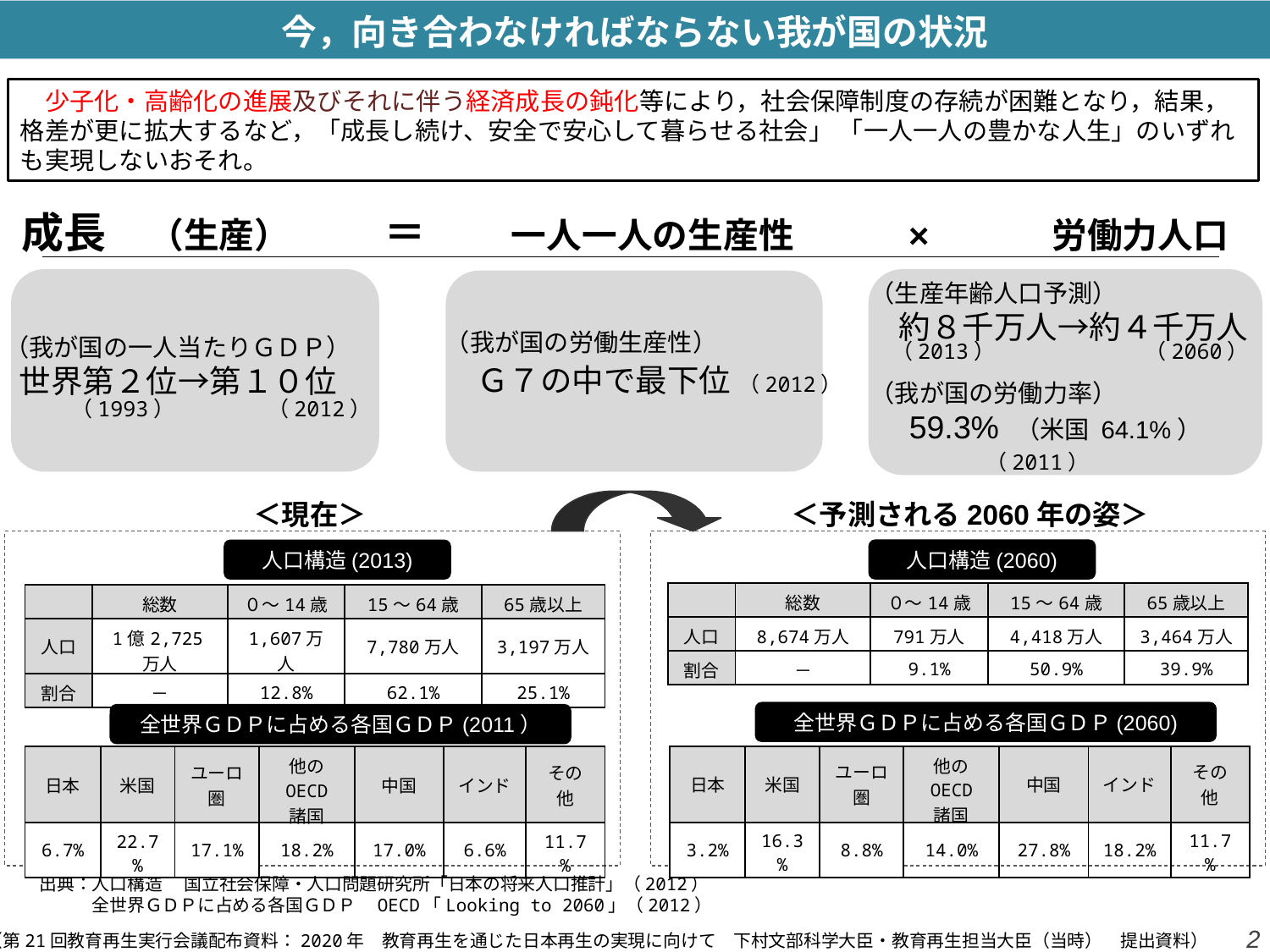

今，向き合わなければならない我が国の状況
　少子化・高齢化の進展及びそれに伴う経済成長の鈍化等により，社会保障制度の存続が困難となり，結果，格差が更に拡大するなど，「成長し続け、安全で安心して暮らせる社会」 「一人一人の豊かな人生」のいずれも実現しないおそれ。
　成長　（生産）　 　＝　　一人一人の生産性　　　×　　　 労働力人口

（生産年齢人口予測）
   約８千万人→約４千万人
（我が国の労働生産性）
　Ｇ７の中で最下位 （2012）
（我が国の一人当たりＧＤＰ）
 世界第２位→第１０位
（2013）
（2060）
（我が国の労働力率）
　59.3% （米国 64.1%）
                    （2011）
（1993）
（2012）
＜現在＞
＜予測される2060年の姿＞

人口構造(2060)
人口構造(2013)
|  | 総数 | ０～14歳 | 15～64歳 | 65歳以上 |
| --- | --- | --- | --- | --- |
| 人口 | 8,674万人 | 791万人 | 4,418万人 | 3,464万人 |
| 割合 | － | 9.1% | 50.9% | 39.9% |
|  | 総数 | ０～14歳 | 15～64歳 | 65歳以上 |
| --- | --- | --- | --- | --- |
| 人口 | 1億2,725万人 | 1,607万人 | 7,780万人 | 3,197万人 |
| 割合 | － | 12.8% | 62.1% | 25.1% |
全世界ＧＤＰに占める各国ＧＤＰ(2060)
全世界ＧＤＰに占める各国ＧＤＰ(2011）
| 日本 | 米国 | ユーロ圏 | 他の OECD 諸国 | 中国 | インド | その他 |
| --- | --- | --- | --- | --- | --- | --- |
| 3.2% | 16.3% | 8.8% | 14.0% | 27.8% | 18.2% | 11.7% |
| 日本 | 米国 | ユーロ圏 | 他の OECD 諸国 | 中国 | インド | その他 |
| --- | --- | --- | --- | --- | --- | --- |
| 6.7% | 22.7% | 17.1% | 18.2% | 17.0% | 6.6% | 11.7% |
出典：人口構造 　国立社会保障・人口問題研究所「日本の将来人口推計」（2012）
　　　全世界ＧＤＰに占める各国ＧＤＰ　OECD「Looking to 2060」（2012）
2
（第21回教育再生実行会議配布資料：2020年　教育再生を通じた日本再生の実現に向けて　下村文部科学大臣・教育再生担当大臣（当時）　提出資料）